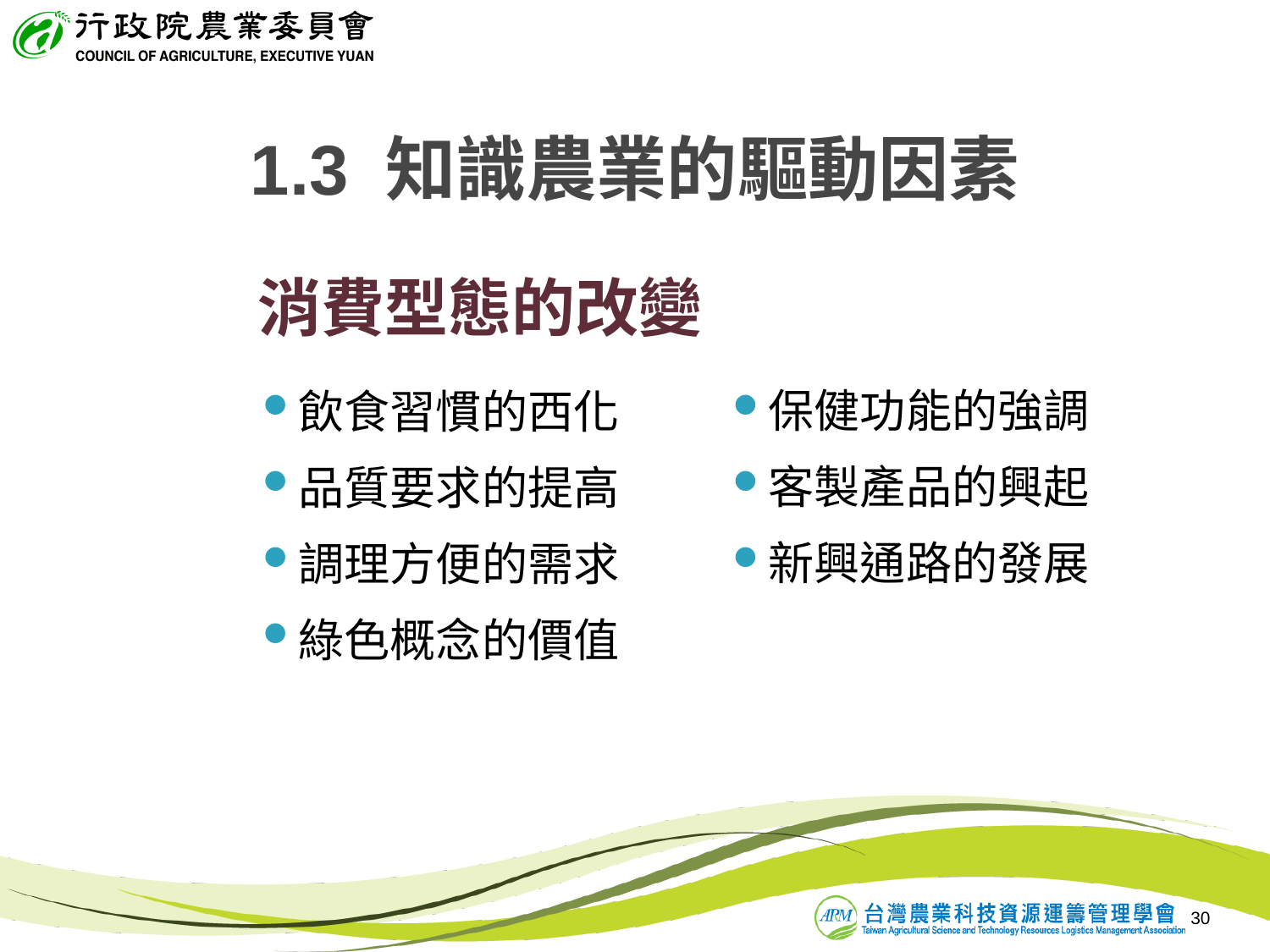

1.3 知識農業的驅動因素
# 消費型態的改變
飲食習慣的西化
品質要求的提高
調理方便的需求
綠色概念的價值
保健功能的強調
客製產品的興起
新興通路的發展
30